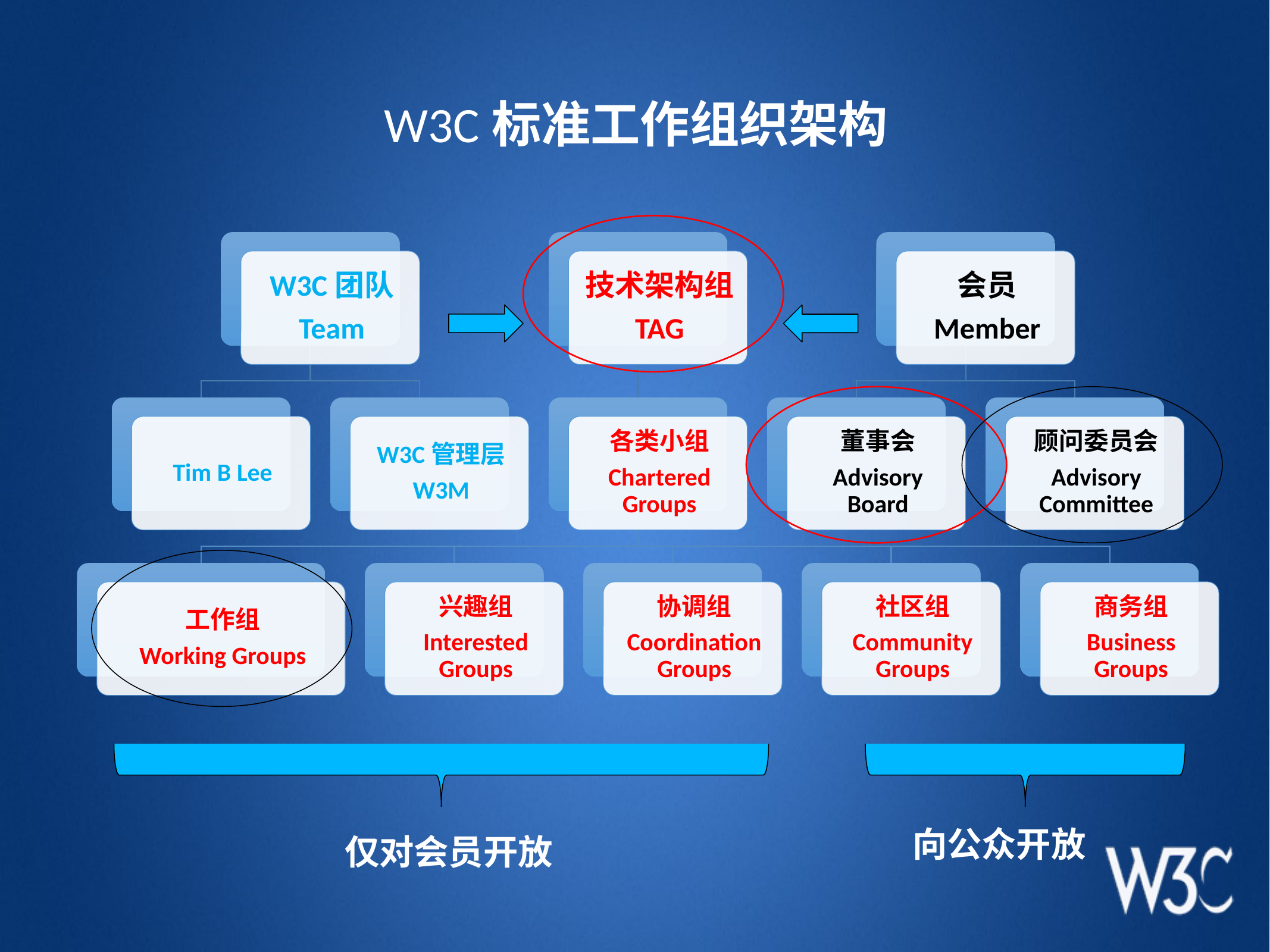

# W3C标准工作组织架构
W3C团队
Team
Tim B Lee
W3C管理层
W3M
技术架构组
TAG
各类小组
Chartered Groups
工作组
Working Groups
兴趣组
Interested Groups
协调组
Coordination Groups
社区组
Community Groups
商务组
Business Groups
会员
Member
董事会
Advisory Board
顾问委员会
Advisory Committee

向公众开放
仅对会员开放